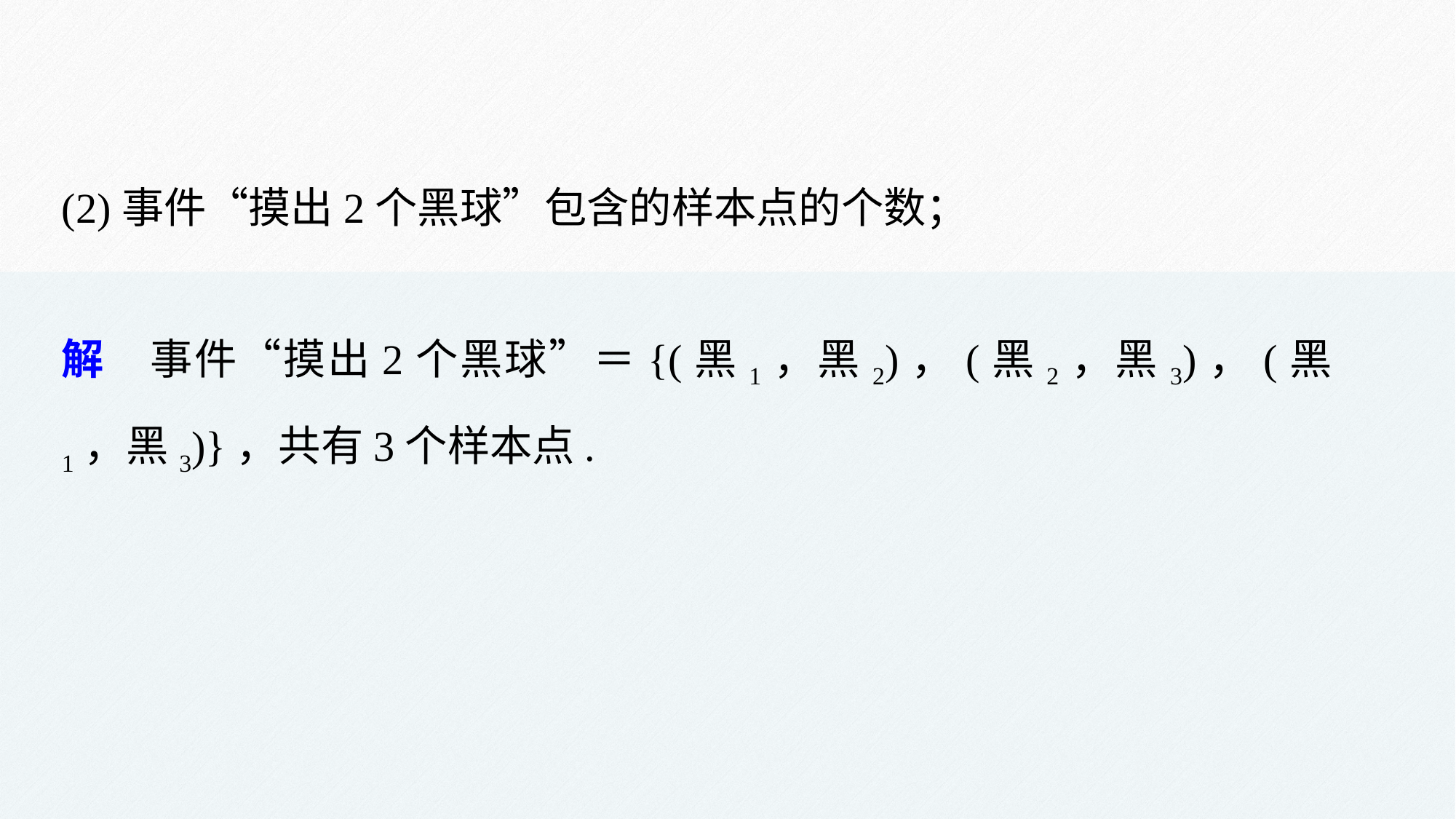

(2)事件“摸出2个黑球”包含的样本点的个数；
解　事件“摸出2个黑球”＝{(黑1，黑2)，(黑2，黑3)，(黑1，黑3)}，共有3个样本点.